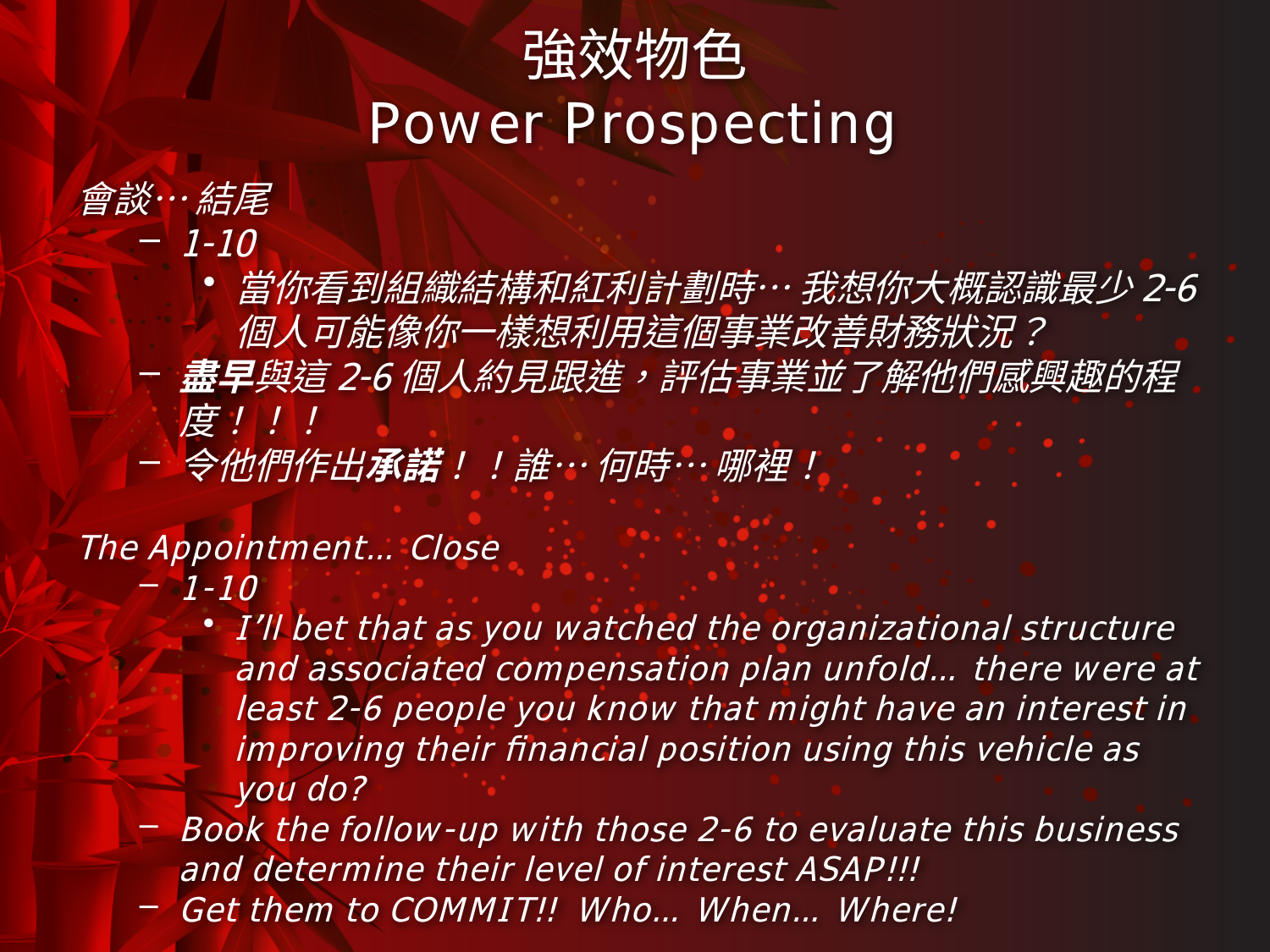

# 強效物色 Power Prospecting
會談… 結尾
1-10
當你看到組織結構和紅利計劃時… 我想你大概認識最少2-6個人可能像你一樣想利用這個事業改善財務狀況？
盡早與這2-6個人約見跟進，評估事業並了解他們感興趣的程度！！！
令他們作出承諾！！誰… 何時… 哪裡！

The Appointment… Close
1-10
I’ll bet that as you watched the organizational structure and associated compensation plan unfold… there were at least 2-6 people you know that might have an interest in improving their financial position using this vehicle as you do?
Book the follow-up with those 2-6 to evaluate this business and determine their level of interest ASAP!!!
Get them to COMMIT!!  Who… When… Where!